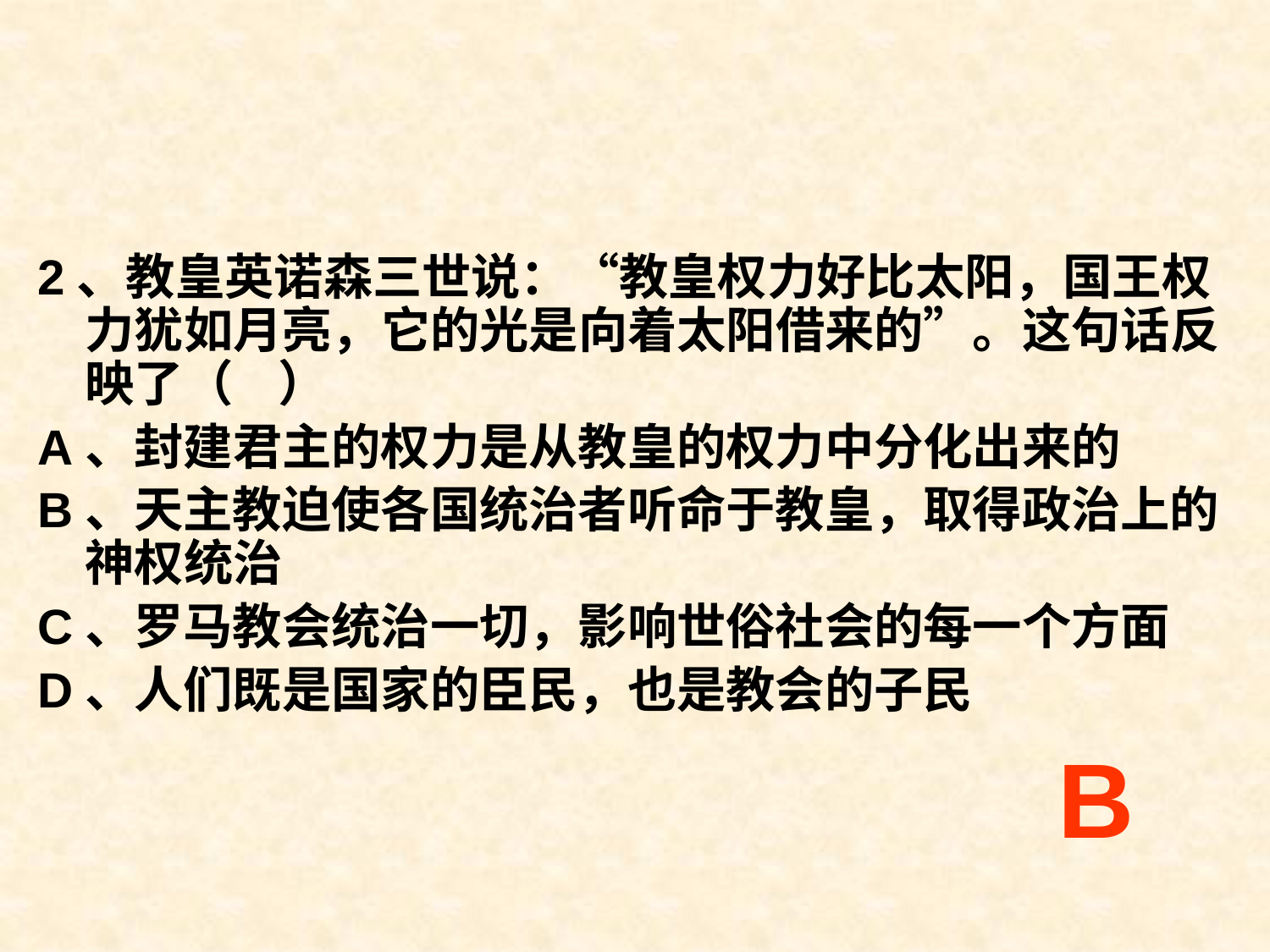

2、教皇英诺森三世说：“教皇权力好比太阳，国王权力犹如月亮，它的光是向着太阳借来的”。这句话反映了（    ）
A、封建君主的权力是从教皇的权力中分化出来的
B、天主教迫使各国统治者听命于教皇，取得政治上的神权统治
C、罗马教会统治一切，影响世俗社会的每一个方面
D、人们既是国家的臣民，也是教会的子民
B